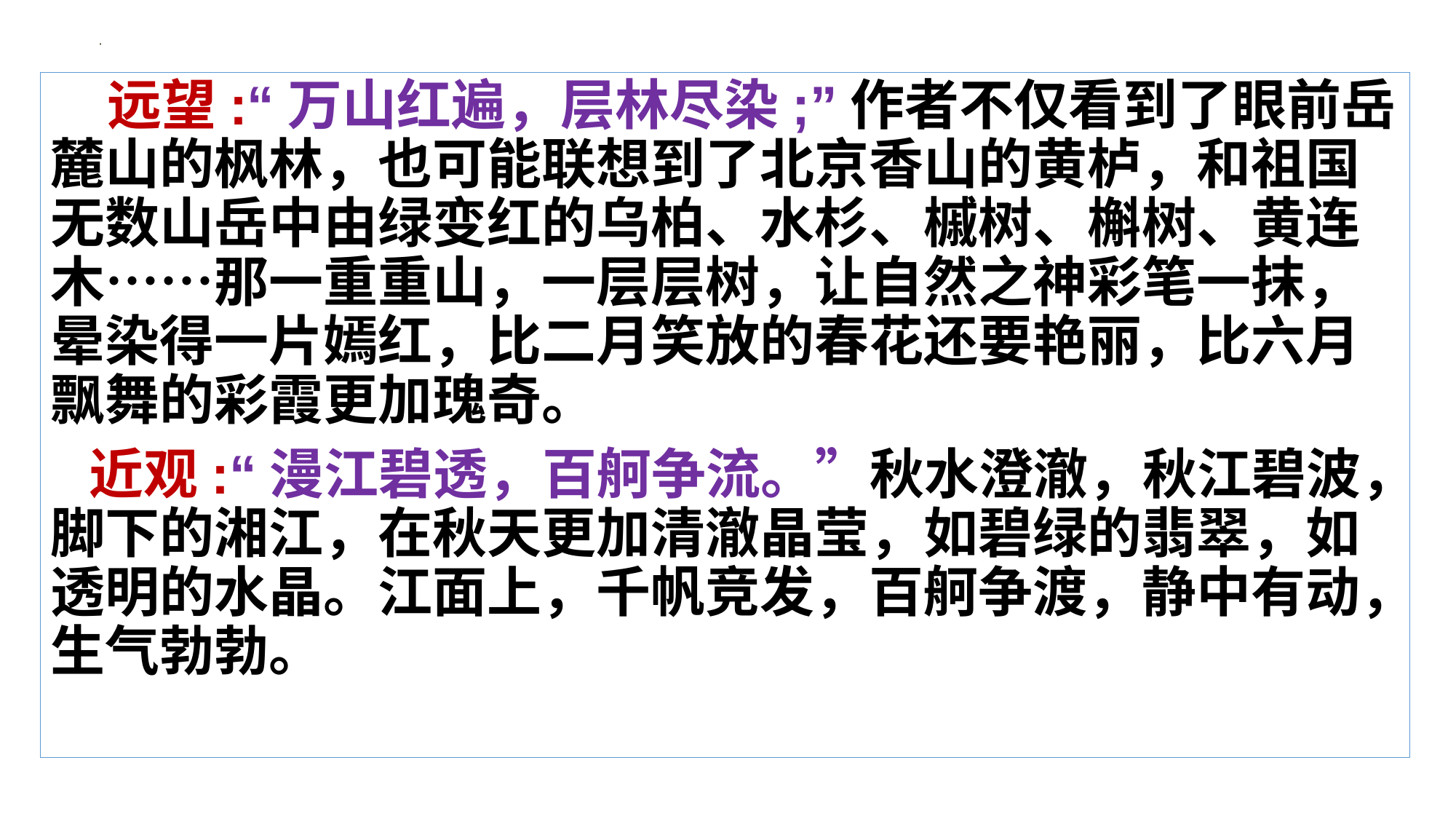

远望:“万山红遍，层林尽染;”作者不仅看到了眼前岳麓山的枫林，也可能联想到了北京香山的黄栌，和祖国无数山岳中由绿变红的乌柏、水杉、槭树、槲树、黄连木……那一重重山，一层层树，让自然之神彩笔一抹，晕染得一片嫣红，比二月笑放的春花还要艳丽，比六月飘舞的彩霞更加瑰奇。
  近观:“漫江碧透，百舸争流。”秋水澄澈，秋江碧波，脚下的湘江，在秋天更加清澈晶莹，如碧绿的翡翠，如透明的水晶。江面上，千帆竞发，百舸争渡，静中有动，生气勃勃。